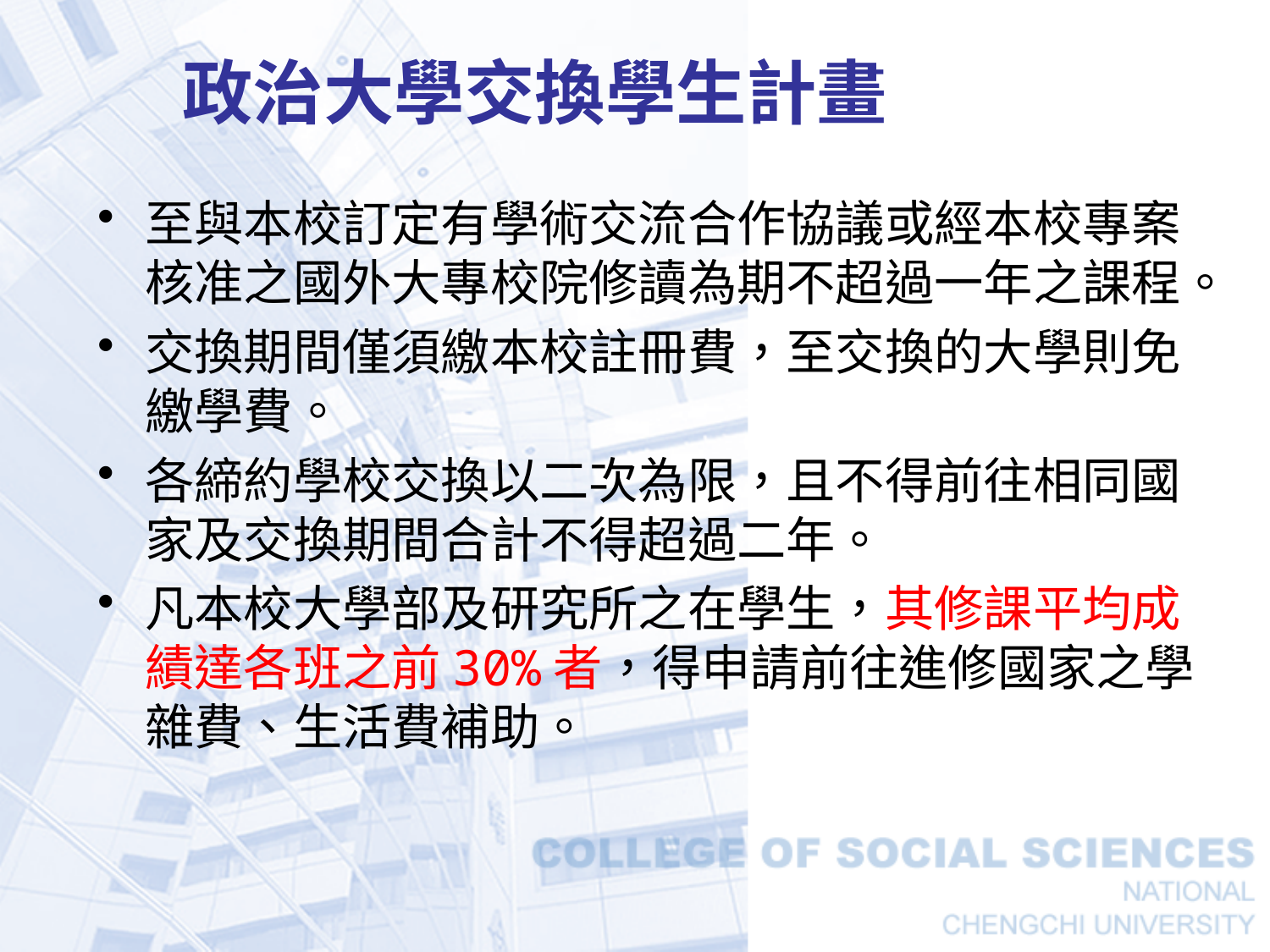

# 政治大學交換學生計畫
至與本校訂定有學術交流合作協議或經本校專案核准之國外大專校院修讀為期不超過一年之課程。
交換期間僅須繳本校註冊費，至交換的大學則免繳學費。
各締約學校交換以二次為限，且不得前往相同國家及交換期間合計不得超過二年。
凡本校大學部及研究所之在學生，其修課平均成績達各班之前30%者，得申請前往進修國家之學雜費、生活費補助。